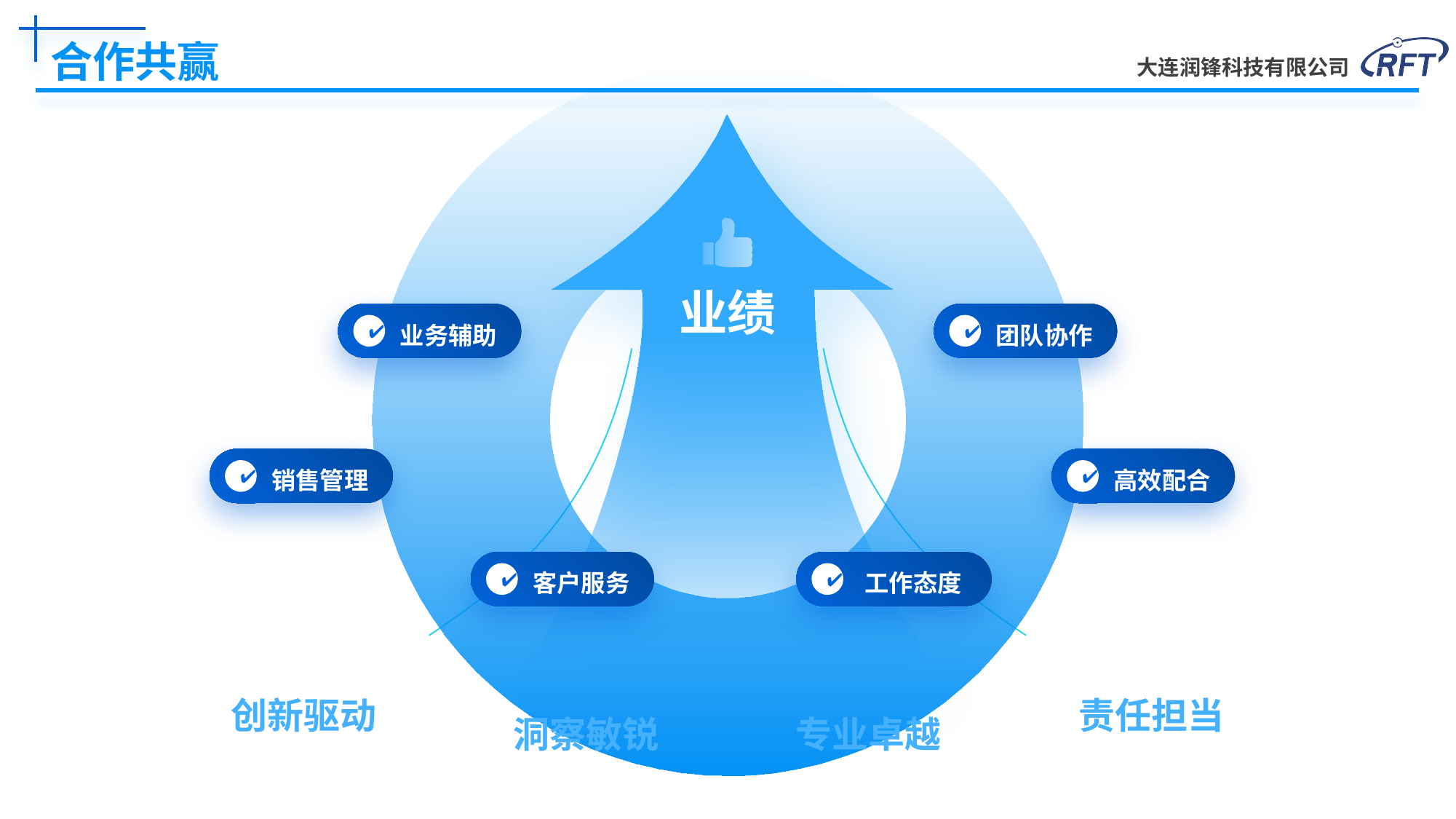

# 合作共赢

业绩

业务辅助
✔

团队协作
✔

销售管理
✔

高效配合
✔

客户服务
工作态度
✔
✔
创新驱动
责任担当

洞察敏锐
专业卓越